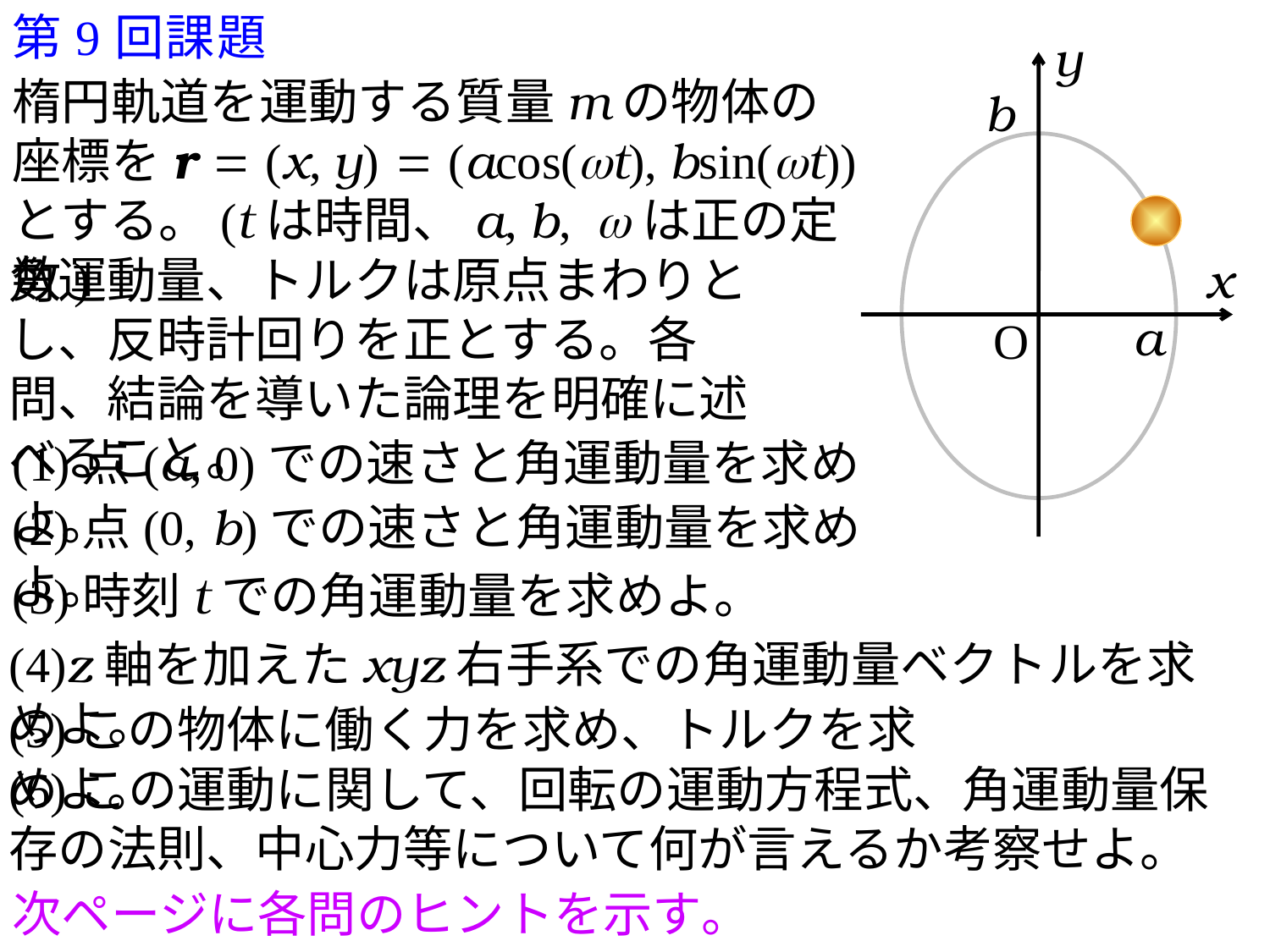

第9回課題
y

b
x
a
O

楕円軌道を運動する質量mの物体の
座標をr = (x, y) = (acos(ωt), bsin(ωt))
とする。(tは時間、a, b, ωは正の定数)

角運動量、トルクは原点まわりとし、反時計回りを正とする。各問、結論を導いた論理を明確に述べること。
(1)点(a, 0)での速さと角運動量を求めよ。
(2)点(0, b)での速さと角運動量を求めよ。
(3)時刻tでの角運動量を求めよ。
(4)z軸を加えたxyz右手系での角運動量ベクトルを求めよ。
(5)この物体に働く力を求め、トルクを求めよ。
(6)この運動に関して、回転の運動方程式、角運動量保存の法則、中心力等について何が言えるか考察せよ。
次ページに各問のヒントを示す。